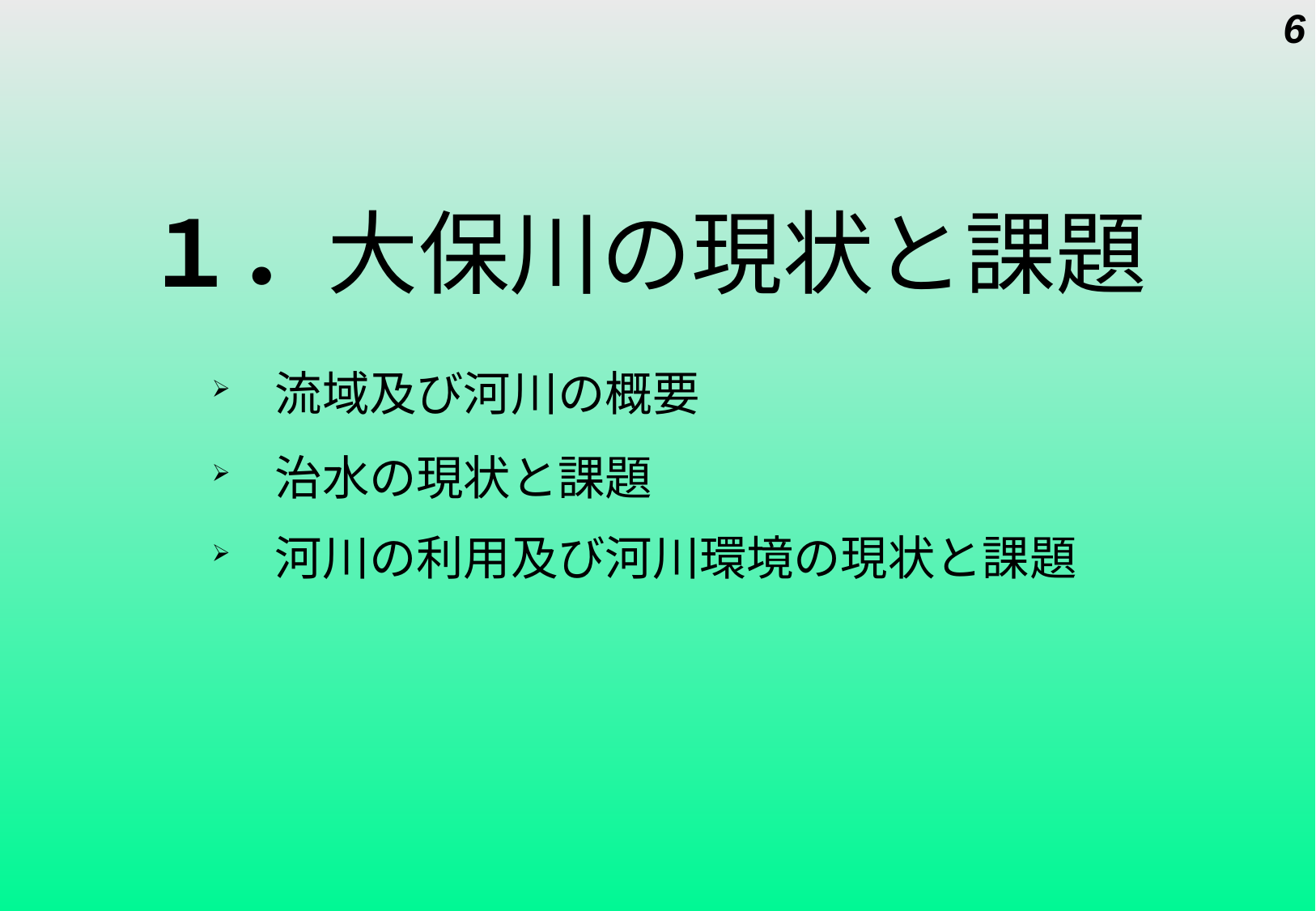

6
# １．大保川の現状と課題
流域及び河川の概要
治水の現状と課題
河川の利用及び河川環境の現状と課題